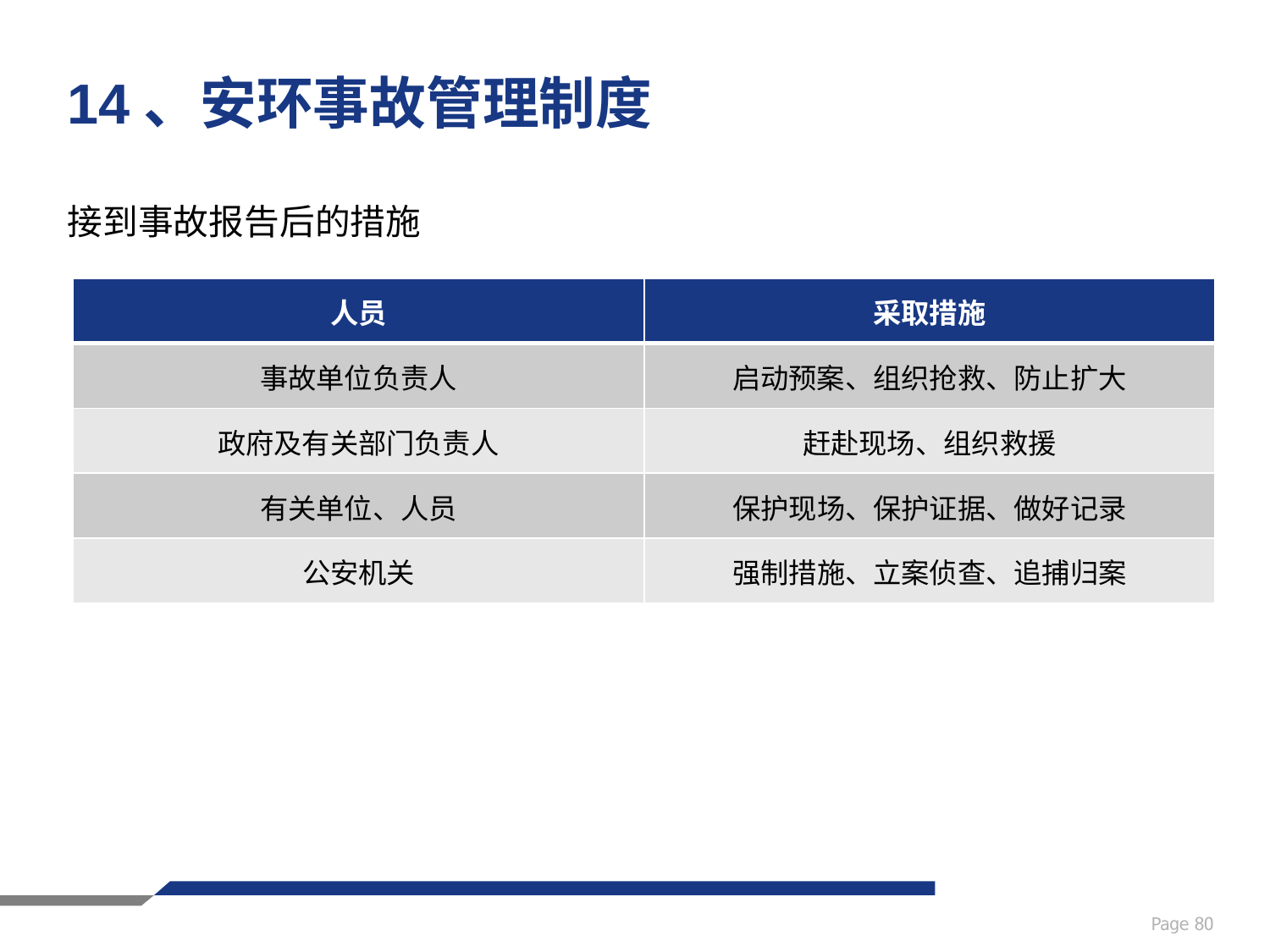

# 14、安环事故管理制度
接到事故报告后的措施

| 人员 | 采取措施 |
| --- | --- |
| 事故单位负责人 | 启动预案、组织抢救、防止扩大 |
| 政府及有关部门负责人 | 赶赴现场、组织救援 |
| 有关单位、人员 | 保护现场、保护证据、做好记录 |
| 公安机关 | 强制措施、立案侦查、追捕归案 |
Page 80